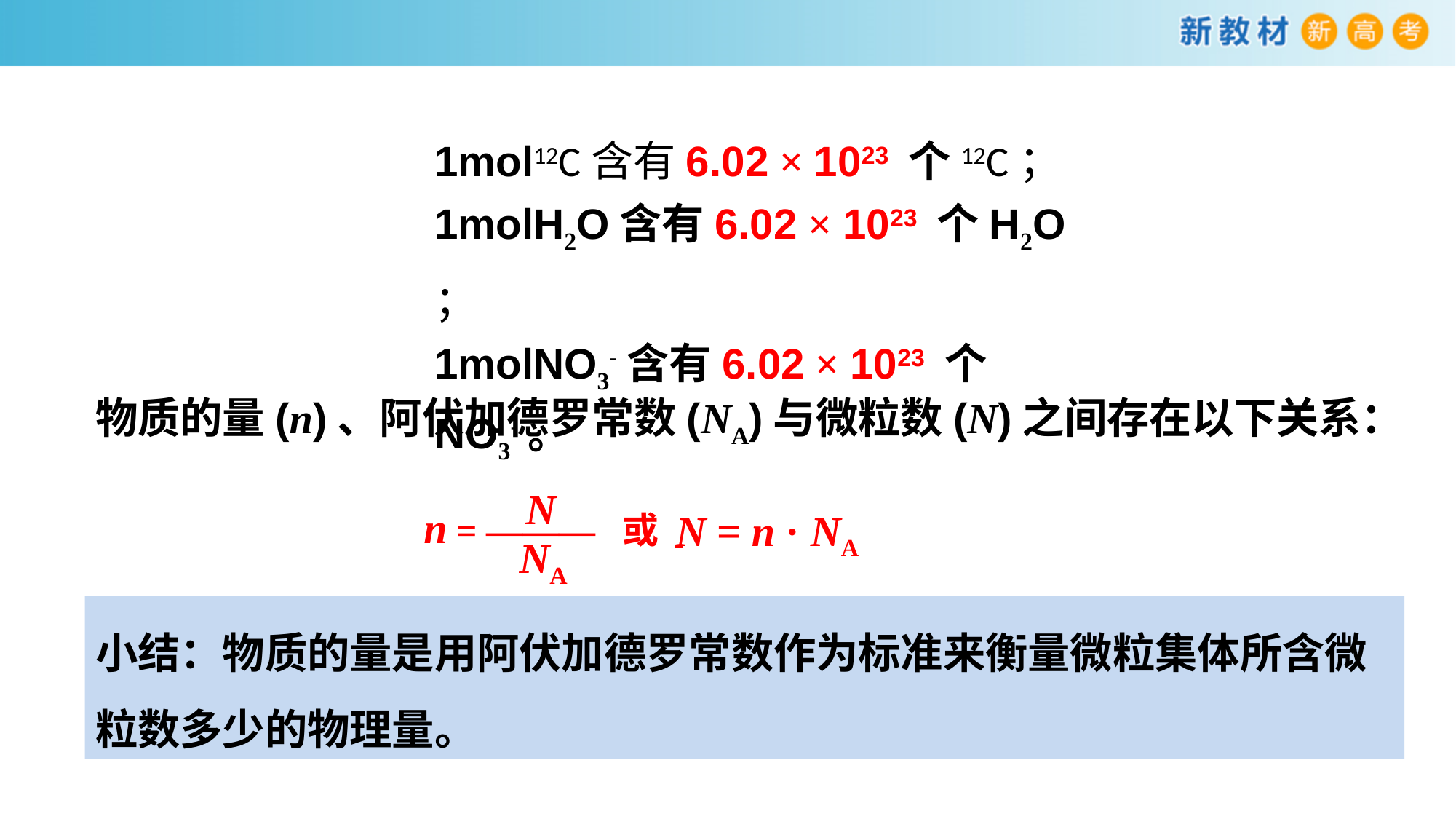

1mol12C含有6.02 × 1023 个12C；
1molH2O含有6.02 × 1023 个H2O ；
1molNO3-含有6.02 × 1023 个NO3-。
物质的量(n)、阿伏加德罗常数(NA)与微粒数(N)之间存在以下关系：
N
n = ———  或
NA
N = n · NA
小结：物质的量是用阿伏加德罗常数作为标准来衡量微粒集体所含微粒数多少的物理量。